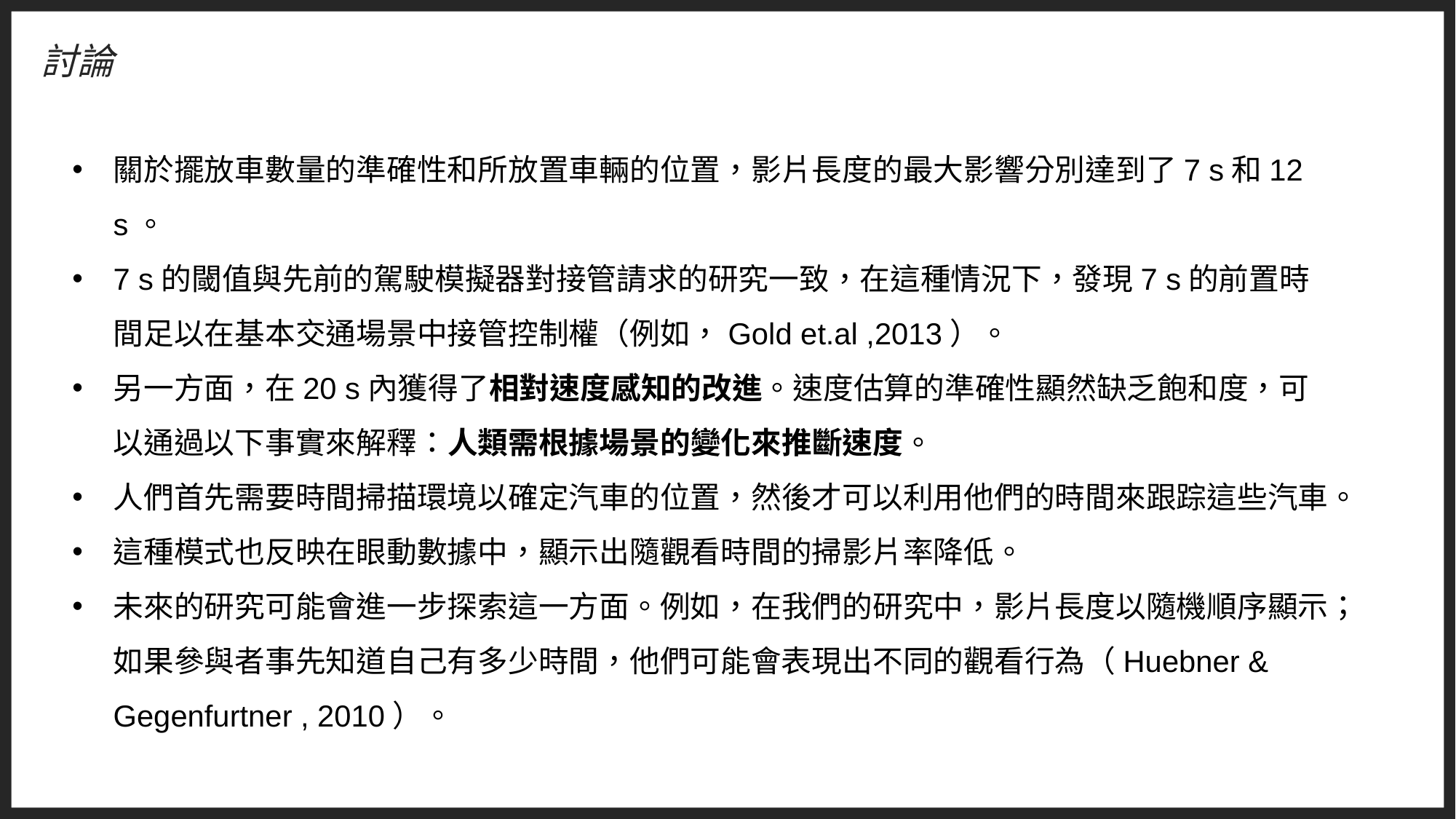

討論
關於擺放車數量的準確性和所放置車輛的位置，影片長度的最大影響分別達到了7 s和12 s。
7 s的閾值與先前的駕駛模擬器對接管請求的研究一致，在這種情況下，發現7 s的前置時間足以在基本交通場景中接管控制權（例如，Gold et.al ,2013）。
另一方面，在20 s內獲得了相對速度感知的改進。速度估算的準確性顯然缺乏飽和度，可以通過以下事實來解釋：人類需根據場景的變化來推斷速度。
人們首先需要時間掃描環境以確定汽車的位置，然後才可以利用他們的時間來跟踪這些汽車。
這種模式也反映在眼動數據中，顯示出隨觀看時間的掃影片率降低。
未來的研究可能會進一步探索這一方面。例如，在我們的研究中，影片長度以隨機順序顯示；如果參與者事先知道自己有多少時間，他們可能會表現出不同的觀看行為（Huebner & Gegenfurtner , 2010）。